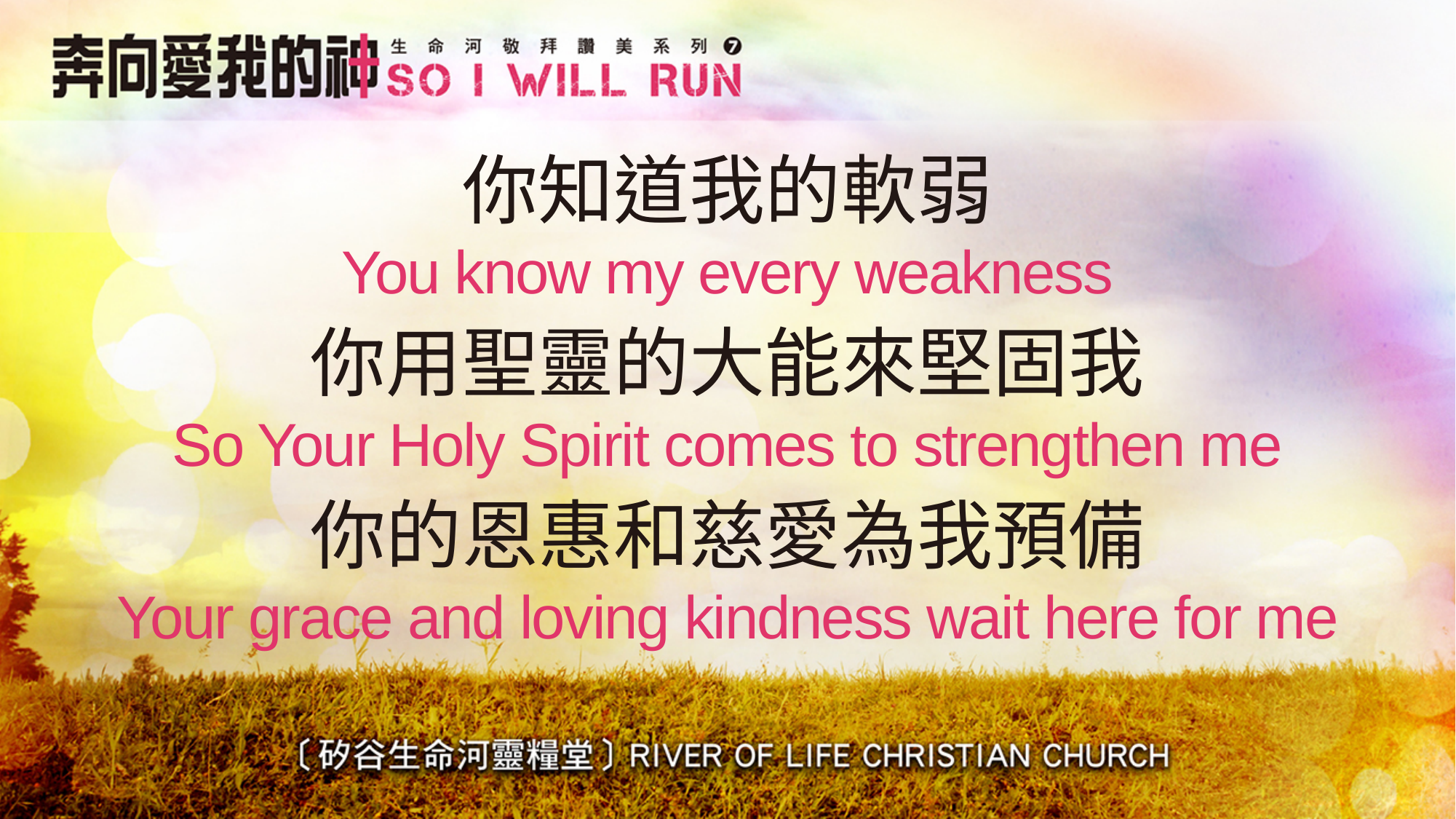

# 你知道我的軟弱 You know my every weakness
你用聖靈的大能來堅固我
So Your Holy Spirit comes to strengthen me
你的恩惠和慈愛為我預備
Your grace and loving kindness wait here for me